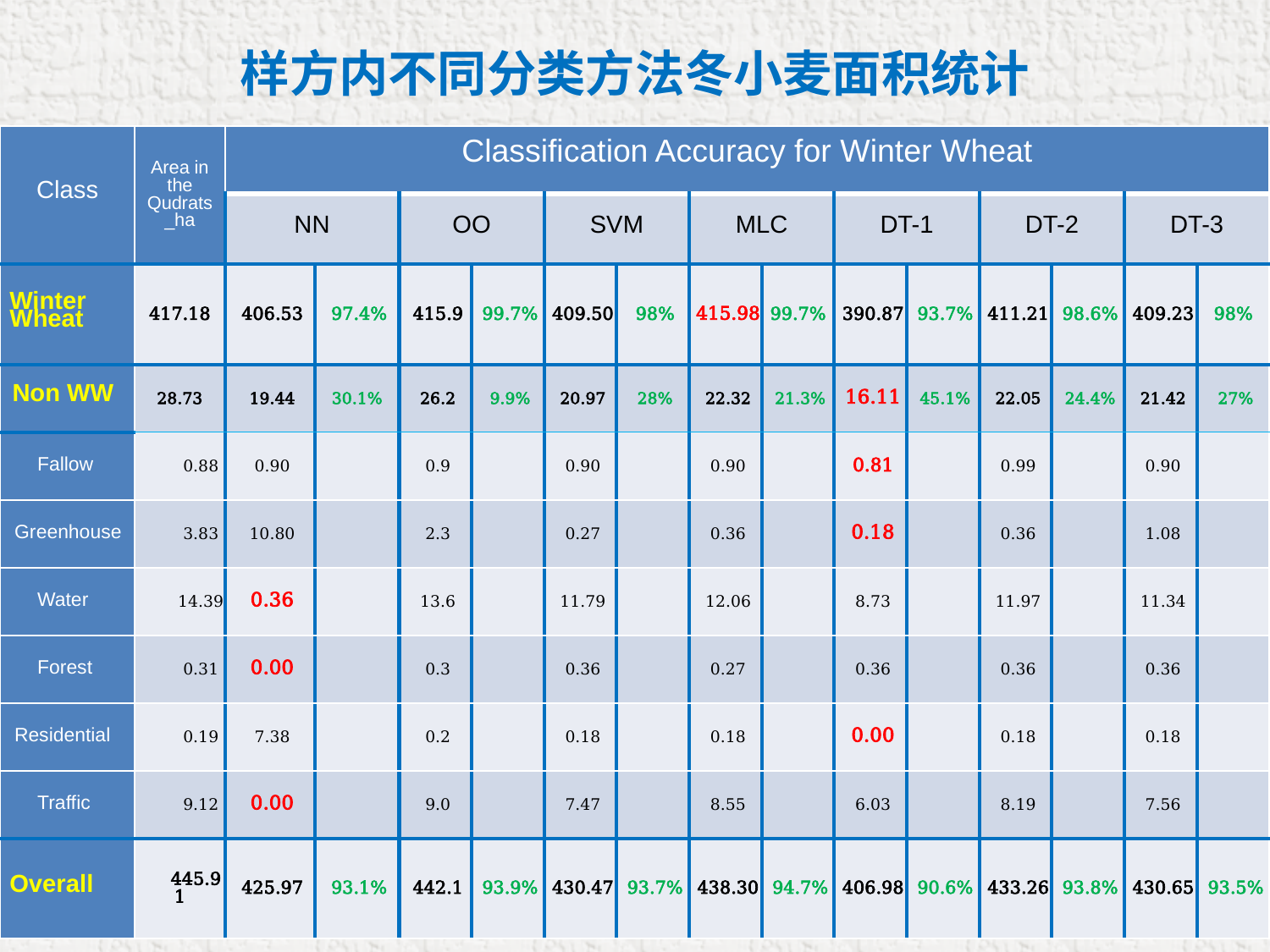

样方内不同分类方法冬小麦面积统计
| Class | Area in the Qudrats\_ha | Classification Accuracy for Winter Wheat |  |  |  |  |  |  |  |  |  |  |  |  |  |
| --- | --- | --- | --- | --- | --- | --- | --- | --- | --- | --- | --- | --- | --- | --- | --- |
|  |  | NN |  | OO |  | SVM |  | MLC |  | DT-1 |  | DT-2 |  | DT-3 |  |
| Winter Wheat | 417.18 | 406.53 | 97.4% | 415.9 | 99.7% | 409.50 | 98% | 415.98 | 99.7% | 390.87 | 93.7% | 411.21 | 98.6% | 409.23 | 98% |
| Non WW | 28.73 | 19.44 | 30.1% | 26.2 | 9.9% | 20.97 | 28% | 22.32 | 21.3% | 16.11 | 45.1% | 22.05 | 24.4% | 21.42 | 27% |
| Fallow | 0.88 | 0.90 |  | 0.9 |  | 0.90 |  | 0.90 |  | 0.81 |  | 0.99 |  | 0.90 |  |
| Greenhouse | 3.83 | 10.80 |  | 2.3 |  | 0.27 |  | 0.36 |  | 0.18 |  | 0.36 |  | 1.08 |  |
| Water | 14.39 | 0.36 |  | 13.6 |  | 11.79 |  | 12.06 |  | 8.73 |  | 11.97 |  | 11.34 |  |
| Forest | 0.31 | 0.00 |  | 0.3 |  | 0.36 |  | 0.27 |  | 0.36 |  | 0.36 |  | 0.36 |  |
| Residential | 0.19 | 7.38 |  | 0.2 |  | 0.18 |  | 0.18 |  | 0.00 |  | 0.18 |  | 0.18 |  |
| Traffic | 9.12 | 0.00 |  | 9.0 |  | 7.47 |  | 8.55 |  | 6.03 |  | 8.19 |  | 7.56 |  |
| Overall | 445.91 | 425.97 | 93.1% | 442.1 | 93.9% | 430.47 | 93.7% | 438.30 | 94.7% | 406.98 | 90.6% | 433.26 | 93.8% | 430.65 | 93.5% |